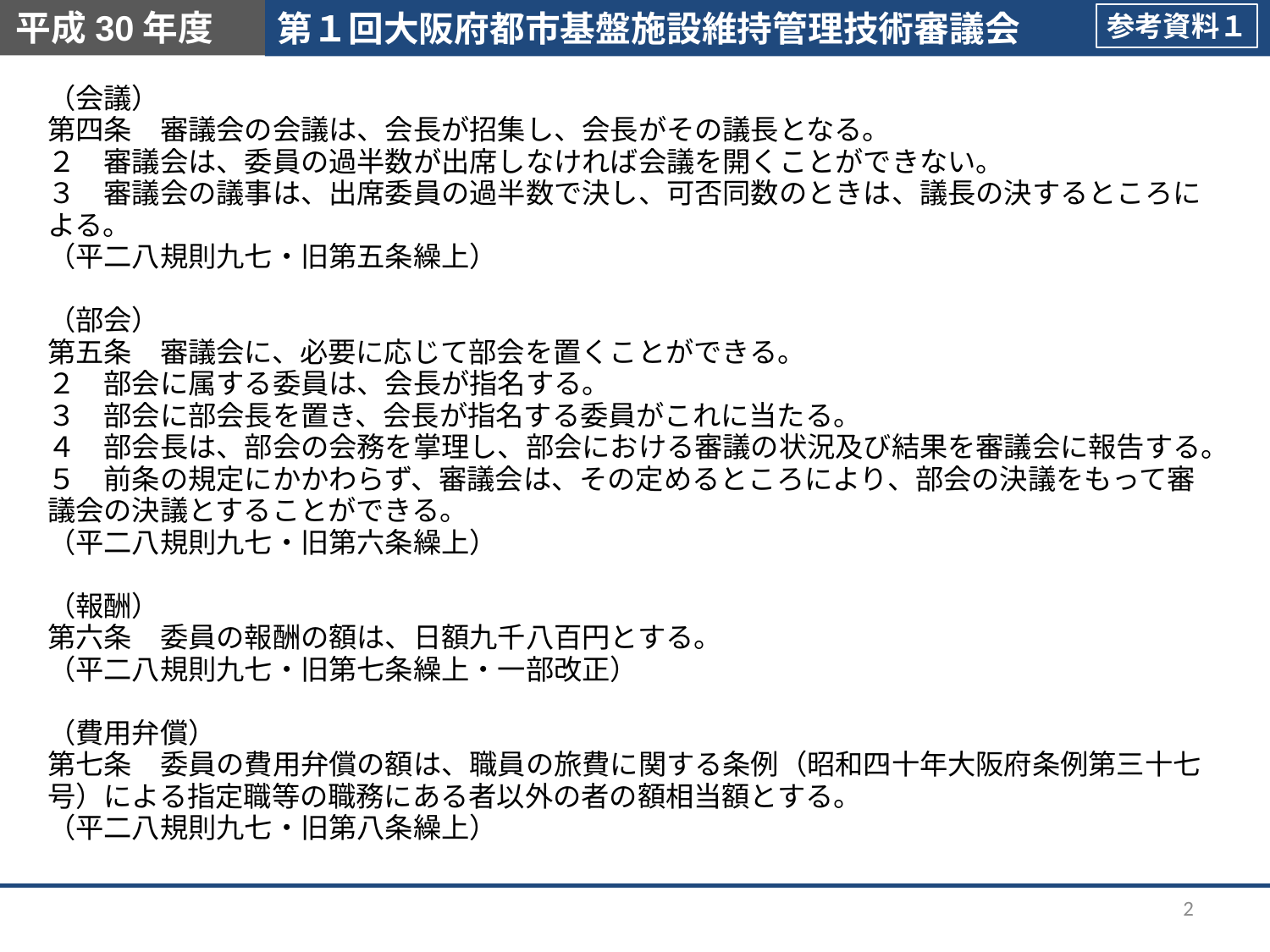

参考資料１
（会議）
第四条　審議会の会議は、会長が招集し、会長がその議長となる。
２　審議会は、委員の過半数が出席しなければ会議を開くことができない。
３　審議会の議事は、出席委員の過半数で決し、可否同数のときは、議長の決するところによる。
（平二八規則九七・旧第五条繰上）

（部会）
第五条　審議会に、必要に応じて部会を置くことができる。
２　部会に属する委員は、会長が指名する。
３　部会に部会長を置き、会長が指名する委員がこれに当たる。
４　部会長は、部会の会務を掌理し、部会における審議の状況及び結果を審議会に報告する。
５　前条の規定にかかわらず、審議会は、その定めるところにより、部会の決議をもって審議会の決議とすることができる。
（平二八規則九七・旧第六条繰上）

（報酬）
第六条　委員の報酬の額は、日額九千八百円とする。
（平二八規則九七・旧第七条繰上・一部改正）

（費用弁償）
第七条　委員の費用弁償の額は、職員の旅費に関する条例（昭和四十年大阪府条例第三十七号）による指定職等の職務にある者以外の者の額相当額とする。
（平二八規則九七・旧第八条繰上）
2